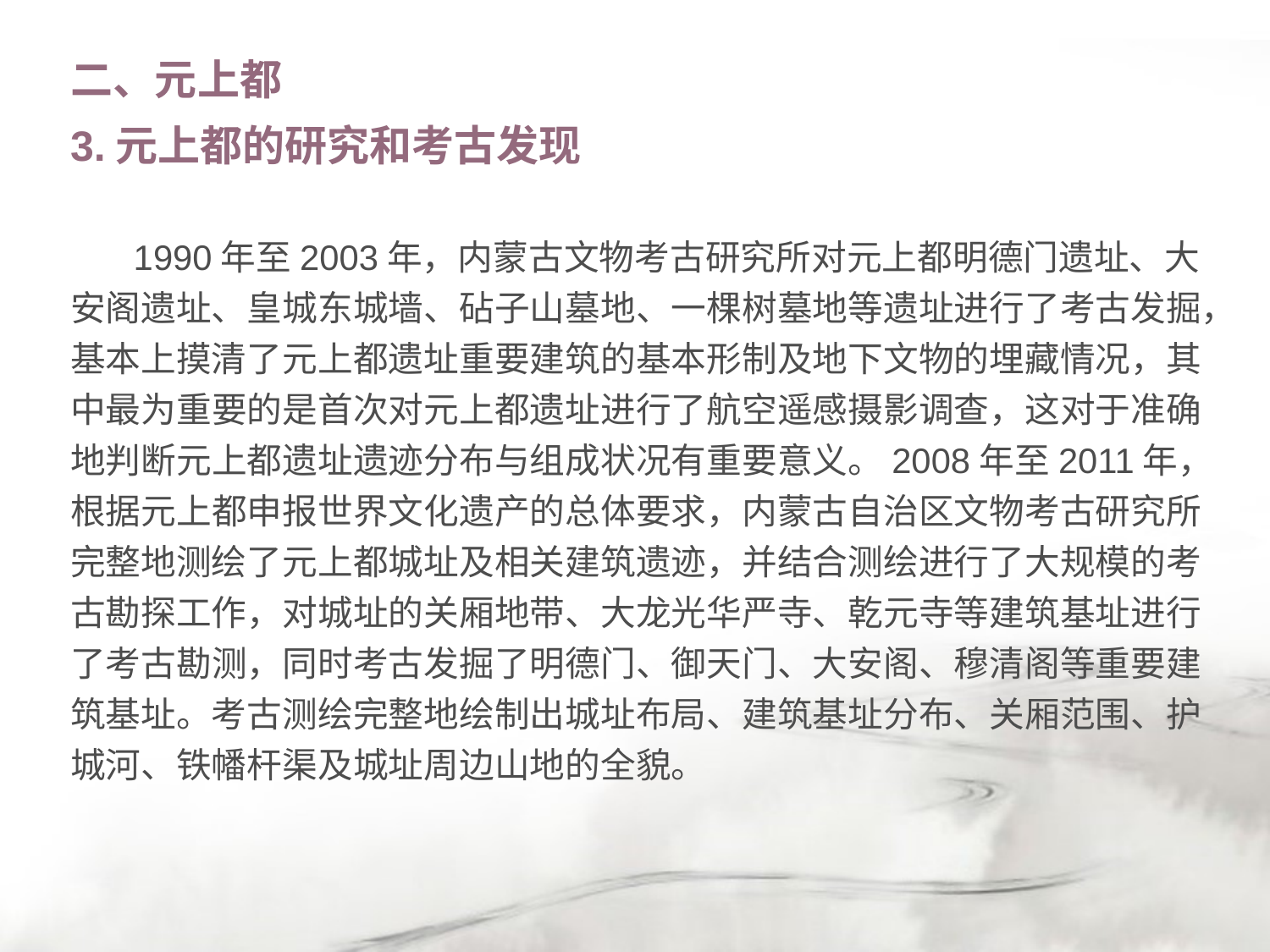

二、元上都
3.元上都的研究和考古发现
       1990年至2003年，内蒙古文物考古研究所对元上都明德门遗址、大安阁遗址、皇城东城墙、砧子山墓地、一棵树墓地等遗址进行了考古发掘，基本上摸清了元上都遗址重要建筑的基本形制及地下文物的埋藏情况，其中最为重要的是首次对元上都遗址进行了航空遥感摄影调查，这对于准确地判断元上都遗址遗迹分布与组成状况有重要意义。2008年至2011年，根据元上都申报世界文化遗产的总体要求，内蒙古自治区文物考古研究所完整地测绘了元上都城址及相关建筑遗迹，并结合测绘进行了大规模的考古勘探工作，对城址的关厢地带、大龙光华严寺、乾元寺等建筑基址进行了考古勘测，同时考古发掘了明德门、御天门、大安阁、穆清阁等重要建筑基址。考古测绘完整地绘制出城址布局、建筑基址分布、关厢范围、护城河、铁幡杆渠及城址周边山地的全貌。